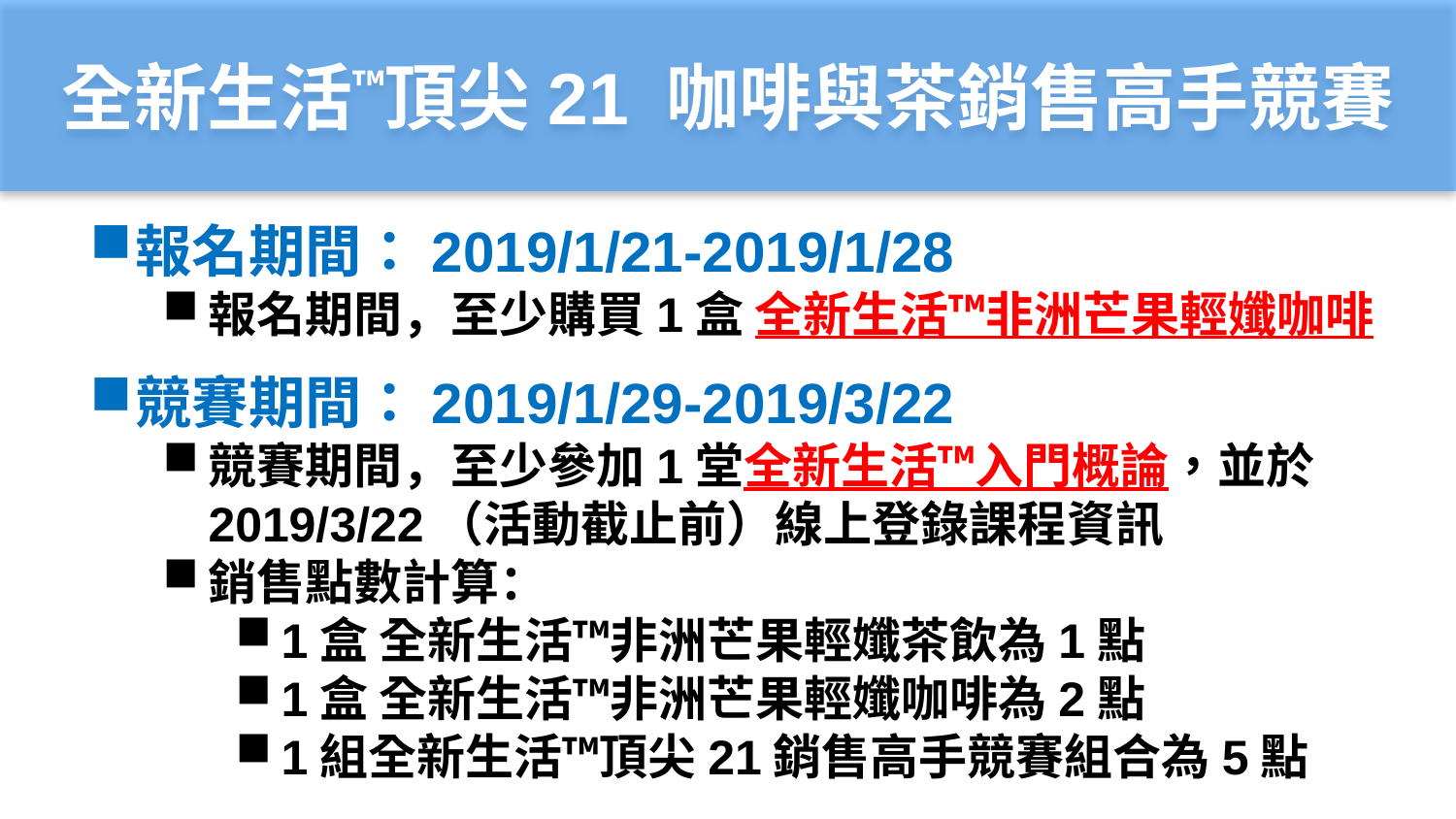

全新生活™頂尖21 咖啡與茶銷售高手競賽
報名期間：2019/1/21-2019/1/28
報名期間，至少購買1盒 全新生活™非洲芒果輕孅咖啡

競賽期間：2019/1/29-2019/3/22
競賽期間，至少參加1堂全新生活™入門概論，並於2019/3/22（活動截止前）線上登錄課程資訊
銷售點數計算：
1盒 全新生活™非洲芒果輕孅茶飲為1點
1盒 全新生活™非洲芒果輕孅咖啡為2點
1組全新生活™頂尖21銷售高手競賽組合為5點